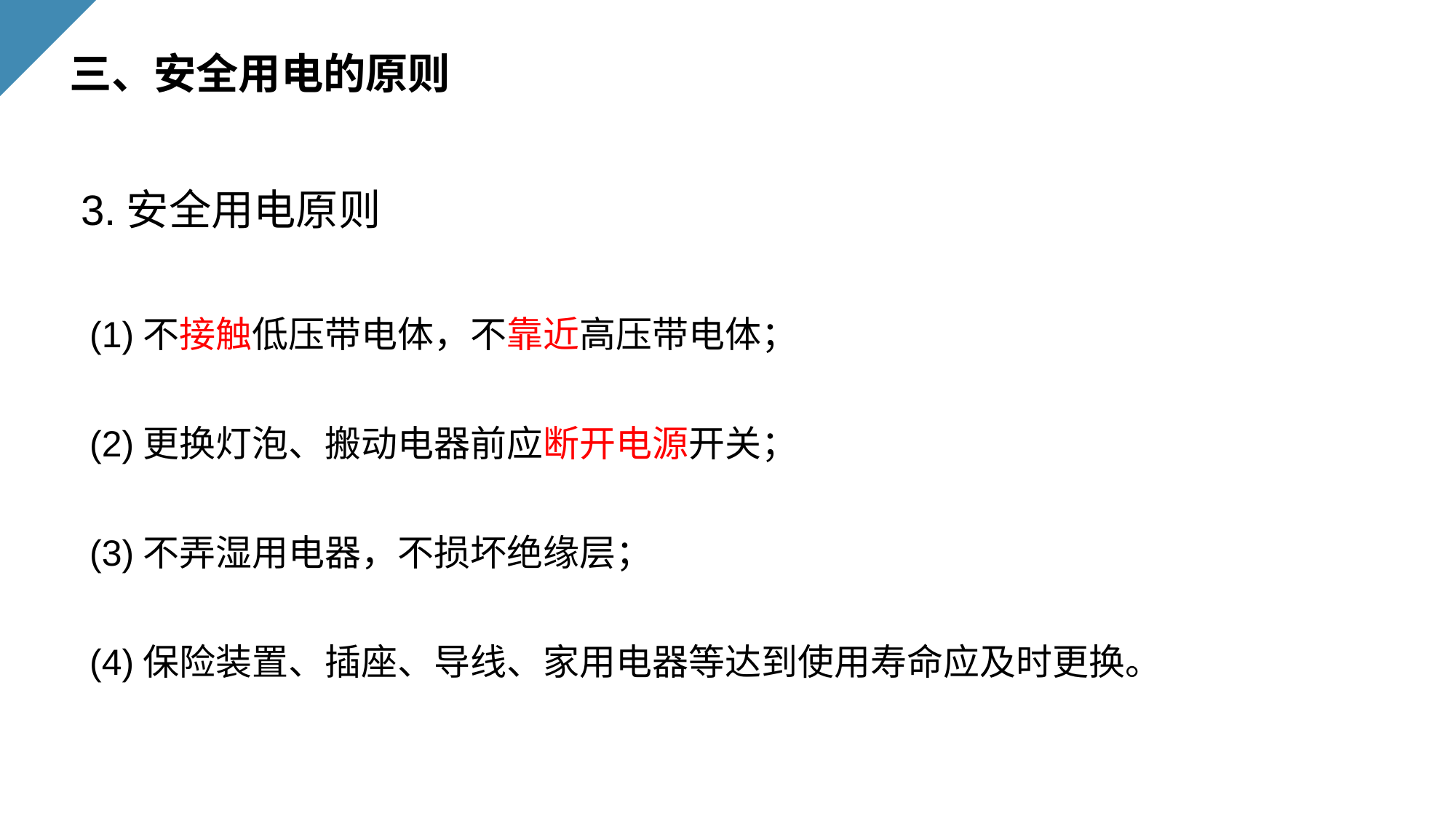

三、安全用电的原则
3.安全用电原则
(1)不接触低压带电体，不靠近高压带电体；
(2)更换灯泡、搬动电器前应断开电源开关；
(3)不弄湿用电器，不损坏绝缘层；
(4)保险装置、插座、导线、家用电器等达到使用寿命应及时更换。